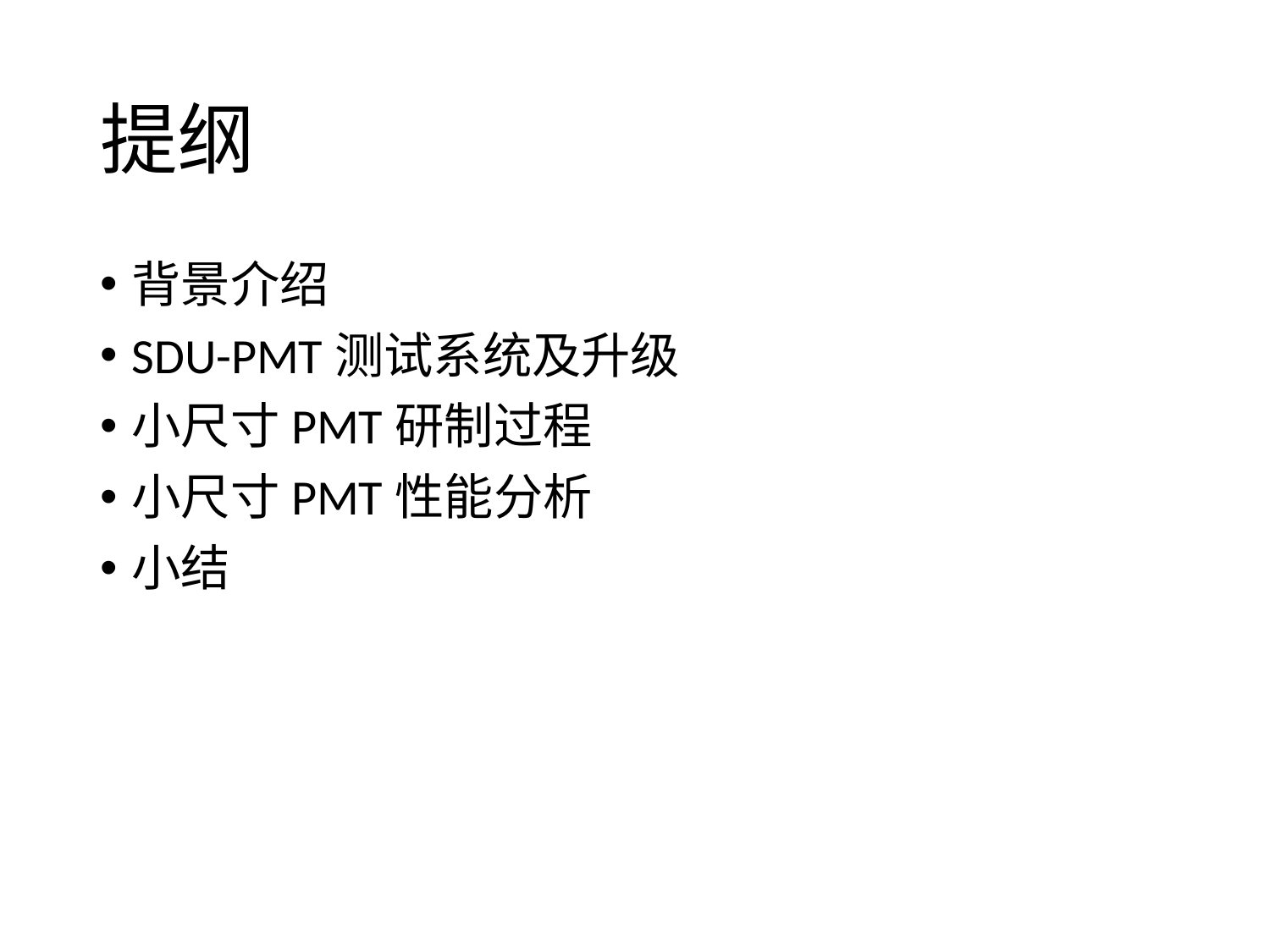

# 提纲
背景介绍
SDU-PMT测试系统及升级
小尺寸PMT研制过程
小尺寸PMT性能分析
小结

2